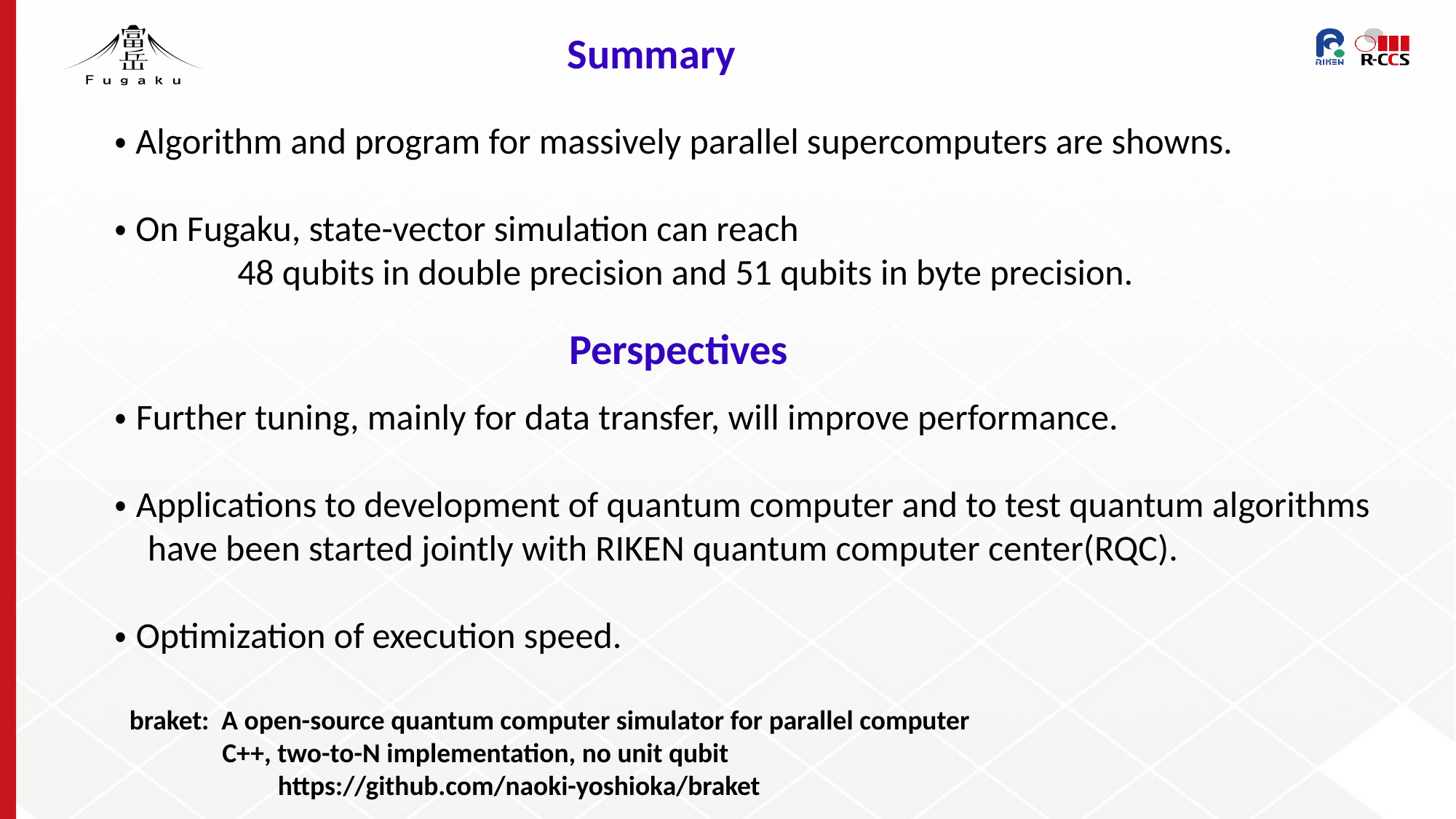

26
Summary
・Algorithm and program for massively parallel supercomputers are showns.

・On Fugaku, state-vector simulation can reach
               48 qubits in double precision and 51 qubits in byte precision.
Perspectives
・Further tuning, mainly for data transfer, will improve performance.

・Applications to development of quantum computer and to test quantum algorithms
    have been started jointly with RIKEN quantum computer center(RQC).

・Optimization of execution speed.

braket:  A open-source quantum computer simulator for parallel computer
               C++, two-to-N implementation, no unit qubit
                        https://github.com/naoki-yoshioka/braket